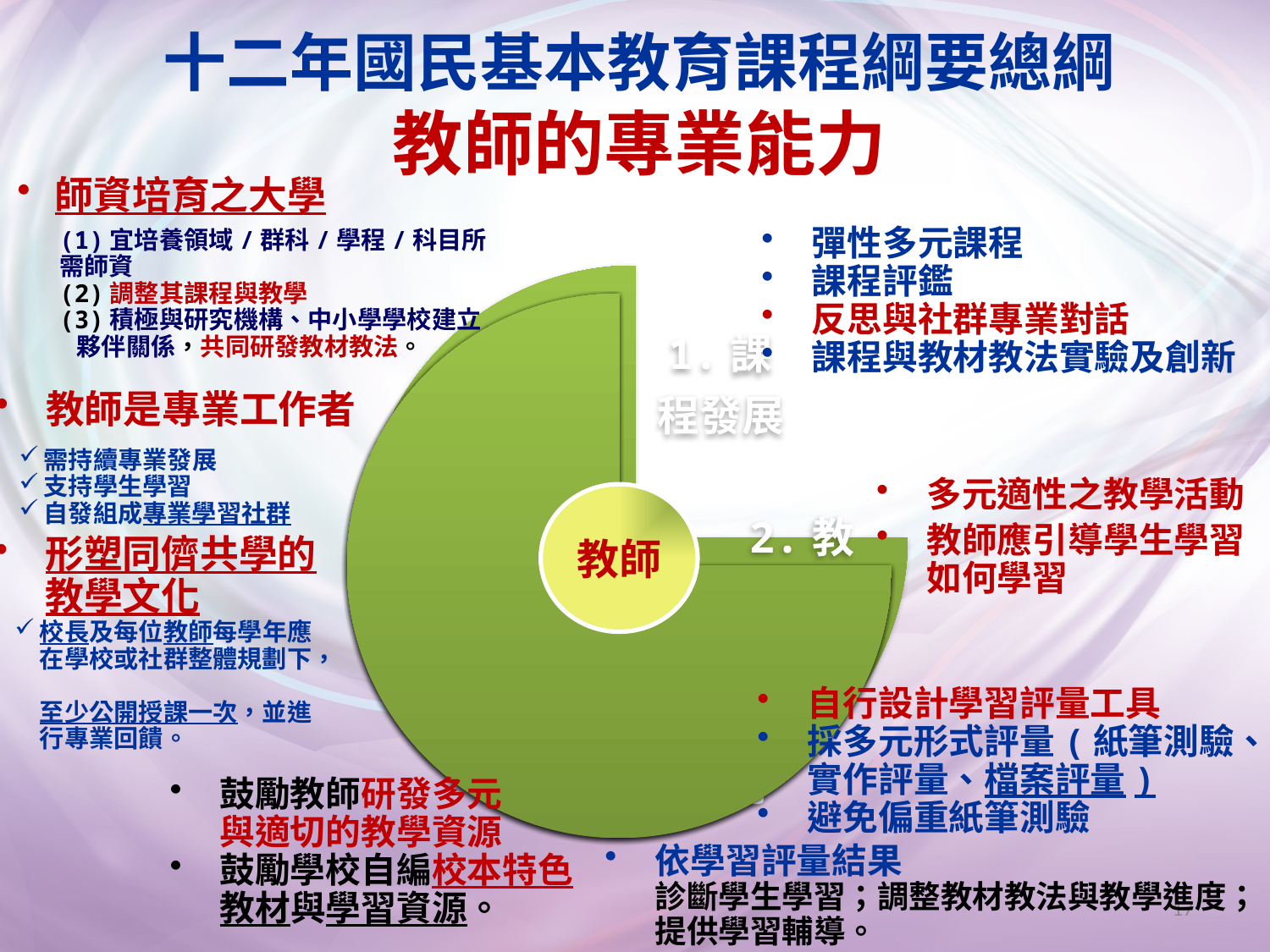

# 十二年國民基本教育課程綱要總綱 教師的專業能力
師資培育之大學

彈性多元課程
課程評鑑
反思與社群專業對話
課程與教材教法實驗及創新
(1)宜培養領域/群科/學程/科目所需師資
(2)調整其課程與教學
(3)積極與研究機構、中小學學校建立
   夥伴關係，共同研發教材教法。

教師是專業工作者
需持續專業發展
支持學生學習
自發組成專業學習社群
多元適性之教學活動
教師應引導學生學習如何學習
教師
形塑同儕共學的教學文化
校長及每位教師每學年應在學校或社群整體規劃下，
至少公開授課一次，並進行專業回饋。

自行設計學習評量工具
採多元形式評量(紙筆測驗、實作評量、檔案評量)
避免偏重紙筆測驗
鼓勵教師研發多元
與適切的教學資源
鼓勵學校自編校本特色教材與學習資源。

依學習評量結果
診斷學生學習；調整教材教法與教學進度；
提供學習輔導。
17